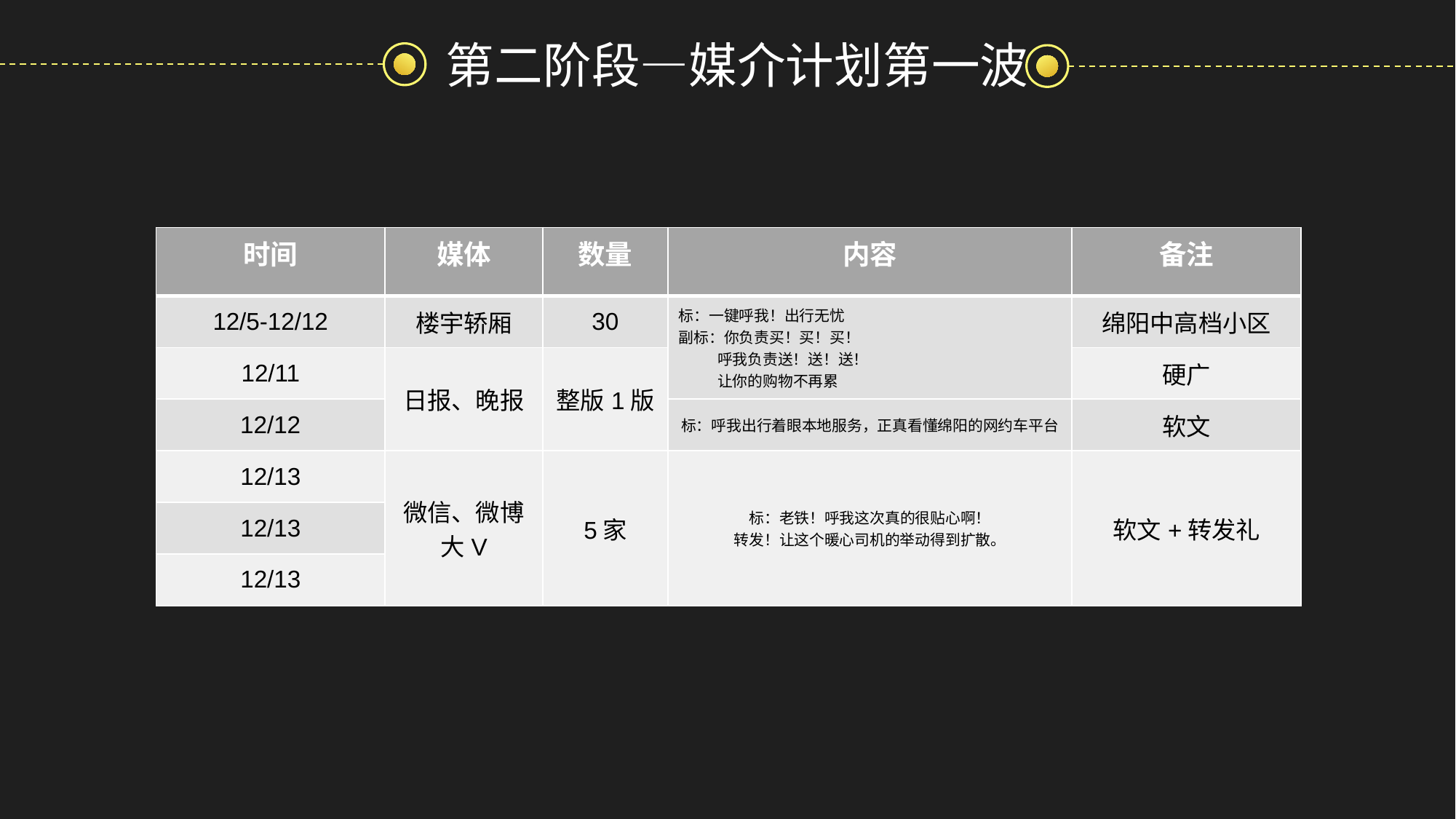

第二阶段—媒介计划第一波

| 时间 | 媒体 | 数量 | 内容 | 备注 |
| --- | --- | --- | --- | --- |
| 12/5-12/12 | 楼宇轿厢 | 30 | 标：一键呼我！出行无忧 副标：你负责买！买！买！ 呼我负责送！送！送！ 让你的购物不再累 | 绵阳中高档小区 |
| 12/11 | 日报、晚报 | 整版1版 |  | 硬广 |
| 12/12 |  |  | 标：呼我出行着眼本地服务，正真看懂绵阳的网约车平台 | 软文 |
| 12/13 | 微信、微博大V | 5家 | 标：老铁！呼我这次真的很贴心啊！ 转发！让这个暖心司机的举动得到扩散。 | 软文+转发礼 |
| 12/13 |  |  |  |  |
| 12/13 |  |  |  |  |